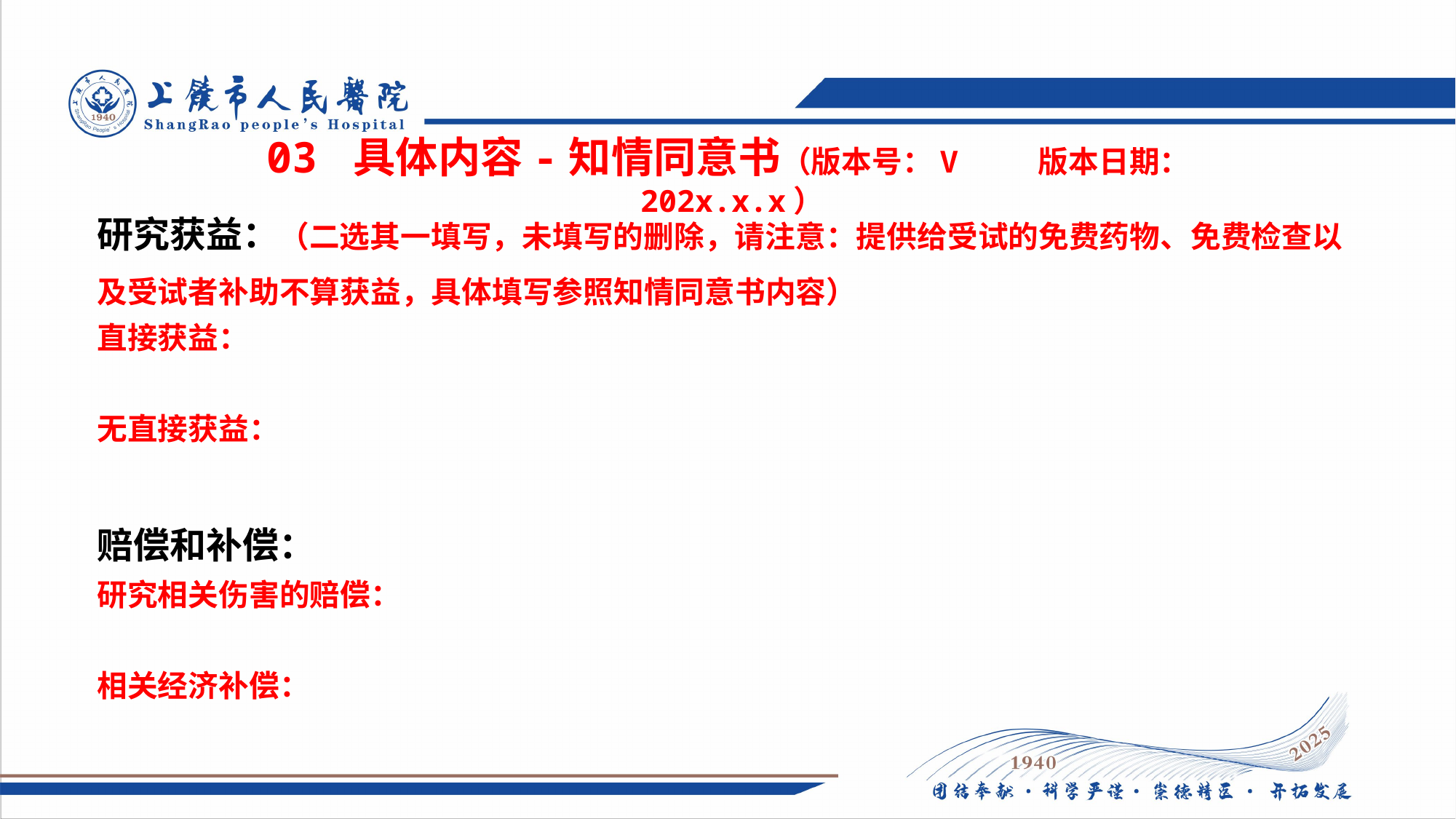

03 具体内容-知情同意书（版本号：V    版本日期：202x.x.x）
研究获益：（二选其一填写，未填写的删除，请注意：提供给受试的免费药物、免费检查以及受试者补助不算获益，具体填写参照知情同意书内容）
直接获益：

无直接获益：

赔偿和补偿：
研究相关伤害的赔偿：

相关经济补偿：